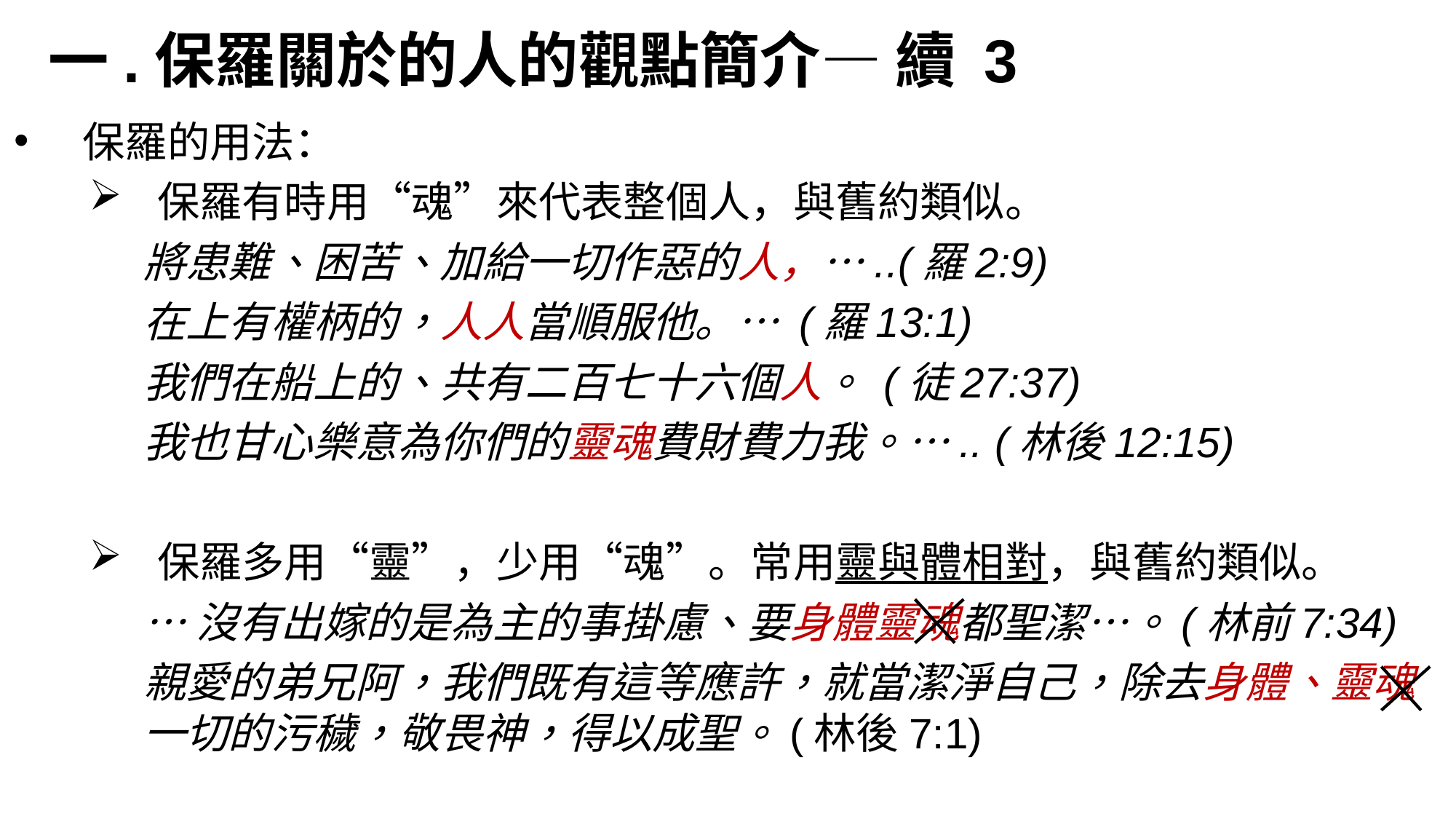

一.保羅關於的人的觀點簡介— 續 3
保羅的用法：
保羅有時用“魂”來代表整個人，與舊約類似。
將患難、困苦、加給一切作惡的人，…..(羅2:9)
在上有權柄的，人人當順服他。… (羅13:1)
我們在船上的、共有二百七十六個人。 (徒27:37)
我也甘心樂意為你們的靈魂費財費力我。….. (林後12:15)

保羅多用“靈”，少用“魂”。常用靈與體相對，與舊約類似。
…沒有出嫁的是為主的事掛慮、要身體靈魂都聖潔…。(林前7:34)
親愛的弟兄阿，我們既有這等應許，就當潔淨自己，除去身體、靈魂一切的污穢，敬畏神，得以成聖。(林後7:1)